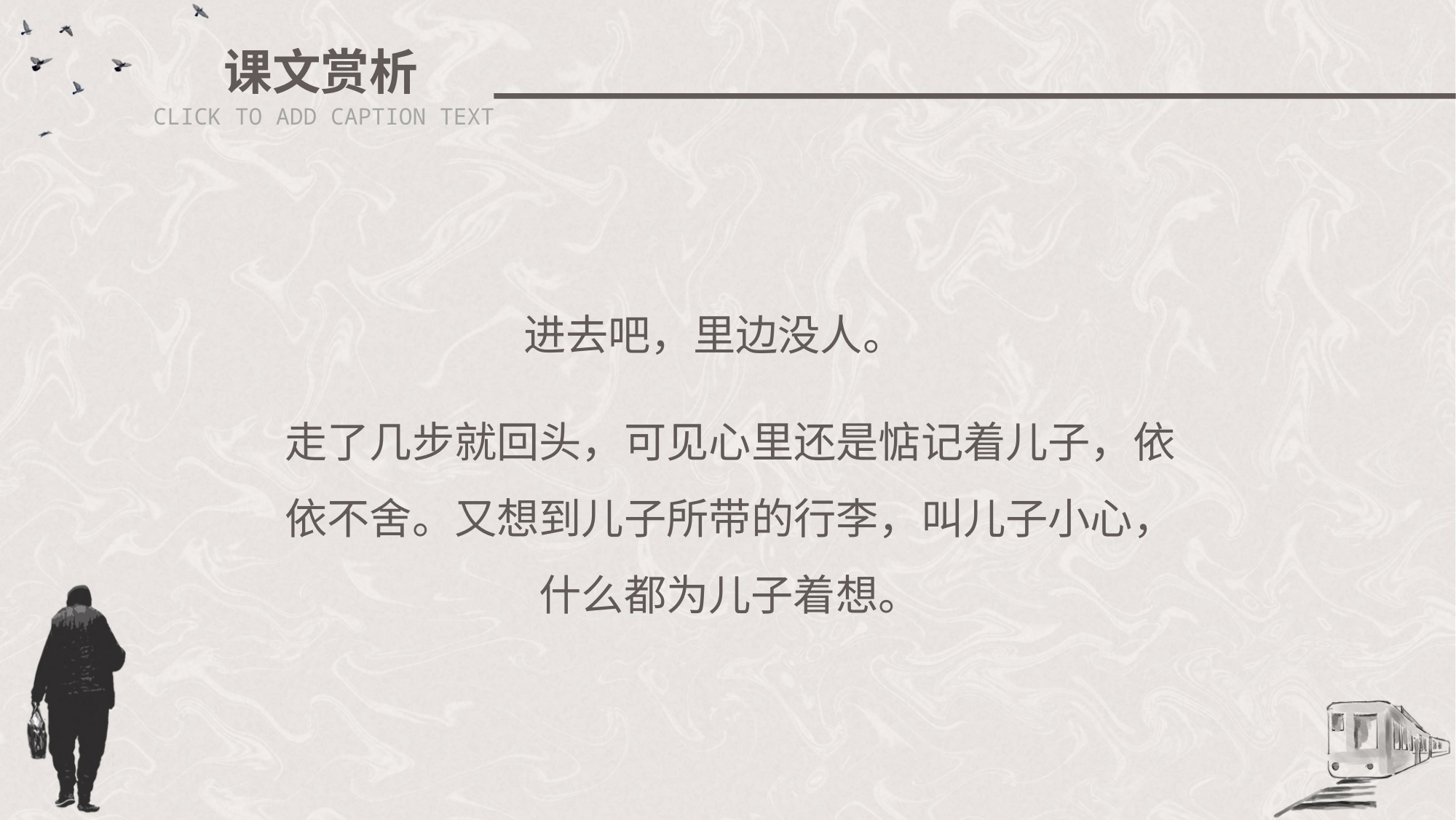

课文赏析

CLICK TO ADD CAPTION TEXT
进去吧，里边没人。
走了几步就回头，可见心里还是惦记着儿子，依依不舍。又想到儿子所带的行李，叫儿子小心，什么都为儿子着想。